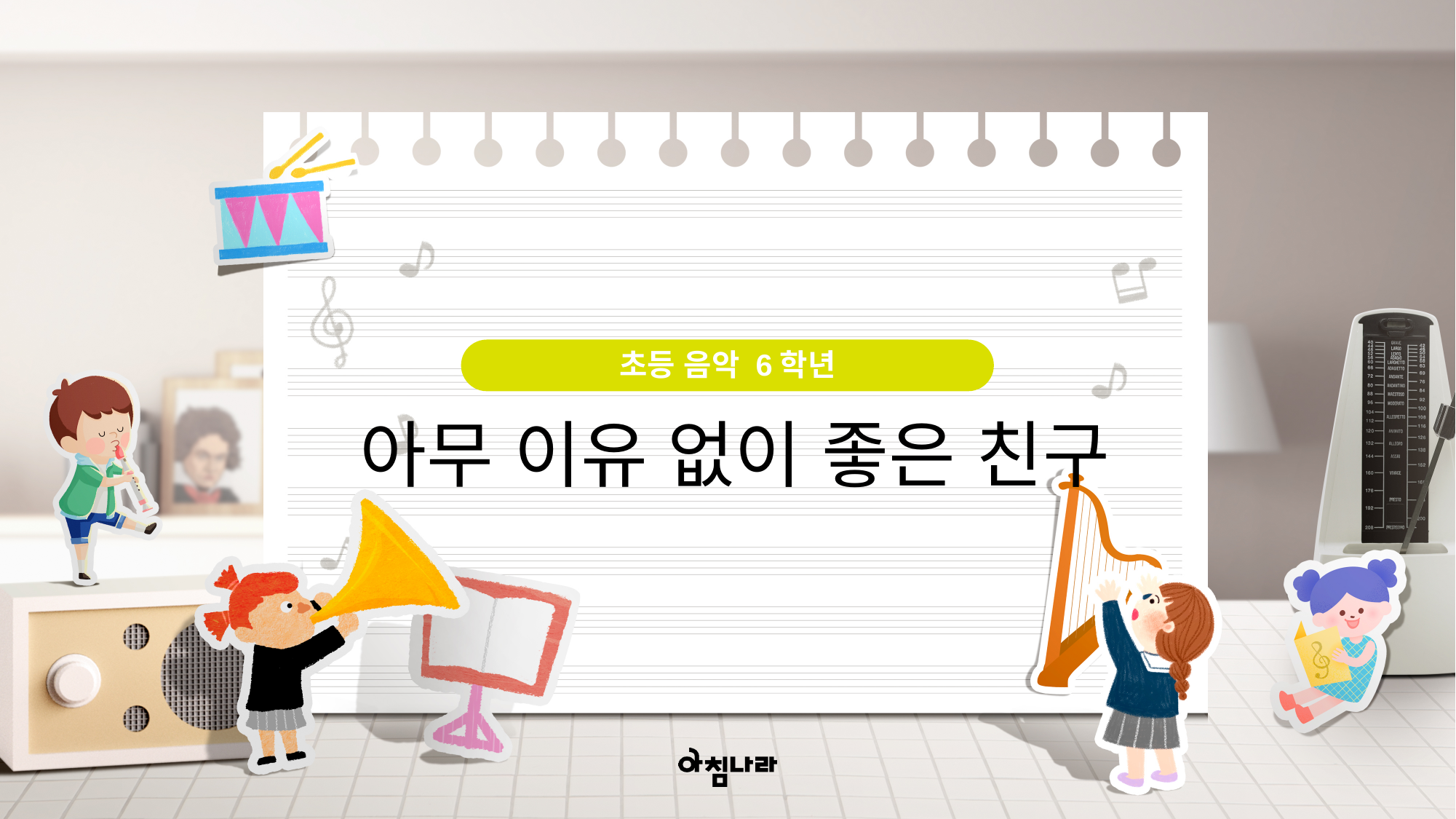

초등 음악 6학년
아무 이유 없이 좋은 친구